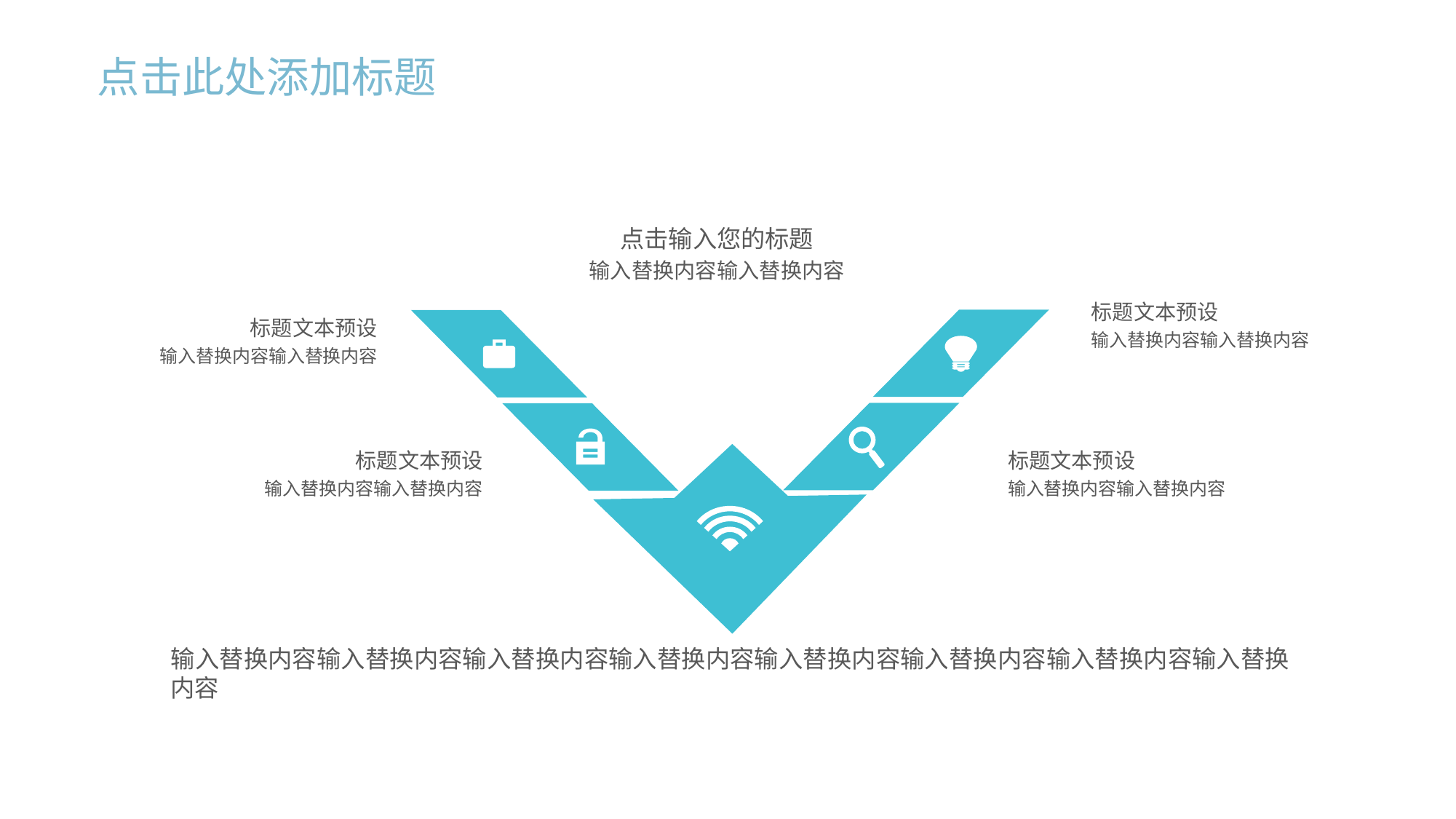

点击此处添加标题
点击输入您的标题
输入替换内容输入替换内容
标题文本预设
输入替换内容输入替换内容
标题文本预设
输入替换内容输入替换内容

标题文本预设
输入替换内容输入替换内容
标题文本预设
输入替换内容输入替换内容

输入替换内容输入替换内容输入替换内容输入替换内容输入替换内容输入替换内容输入替换内容输入替换内容